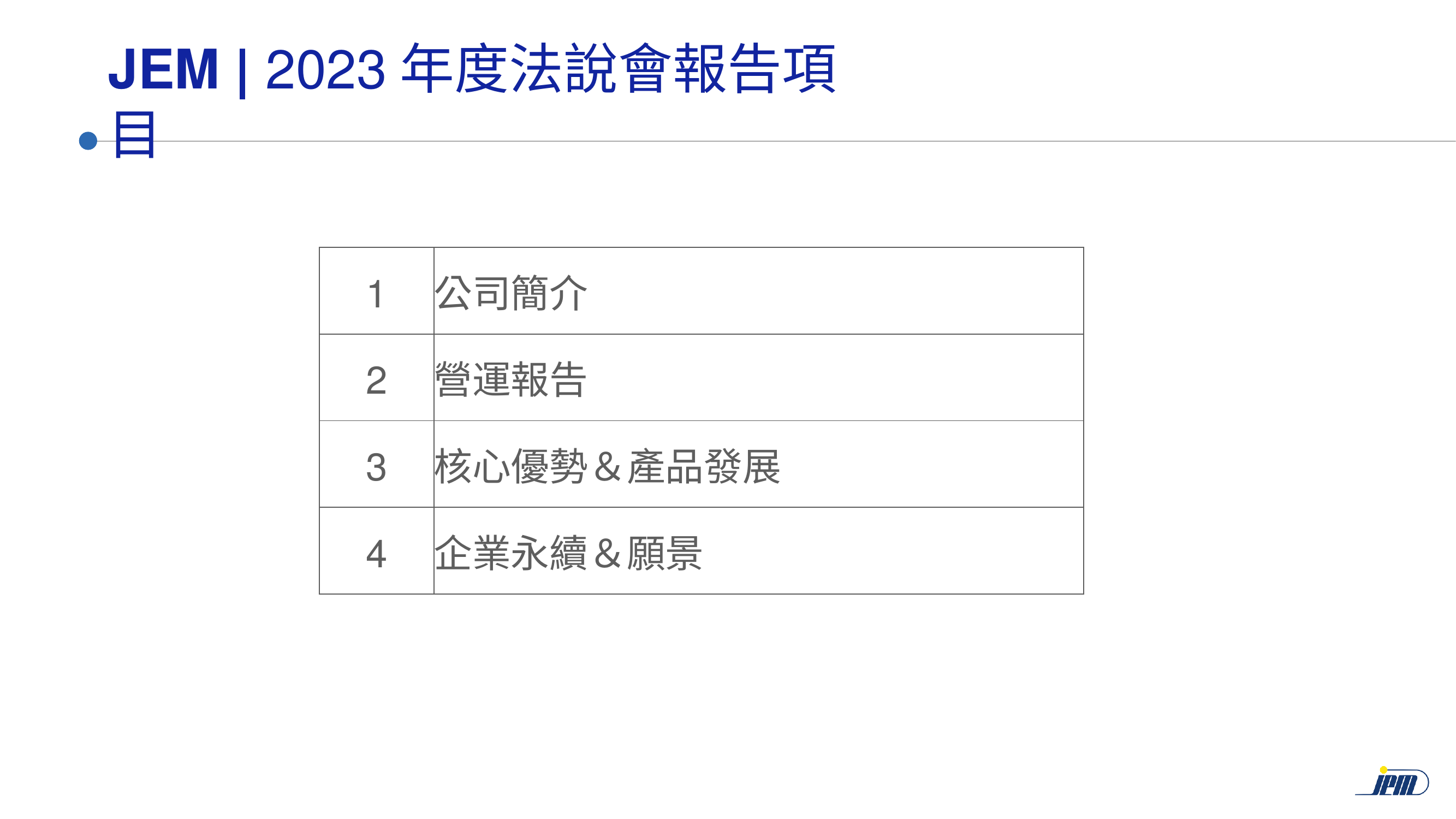

JEM | 2023年度法說會報告項目
| 1 | 公司簡介 |
| --- | --- |
| 2 | 營運報告 |
| 3 | 核心優勢＆產品發展 |
| 4 | 企業永續＆願景 |